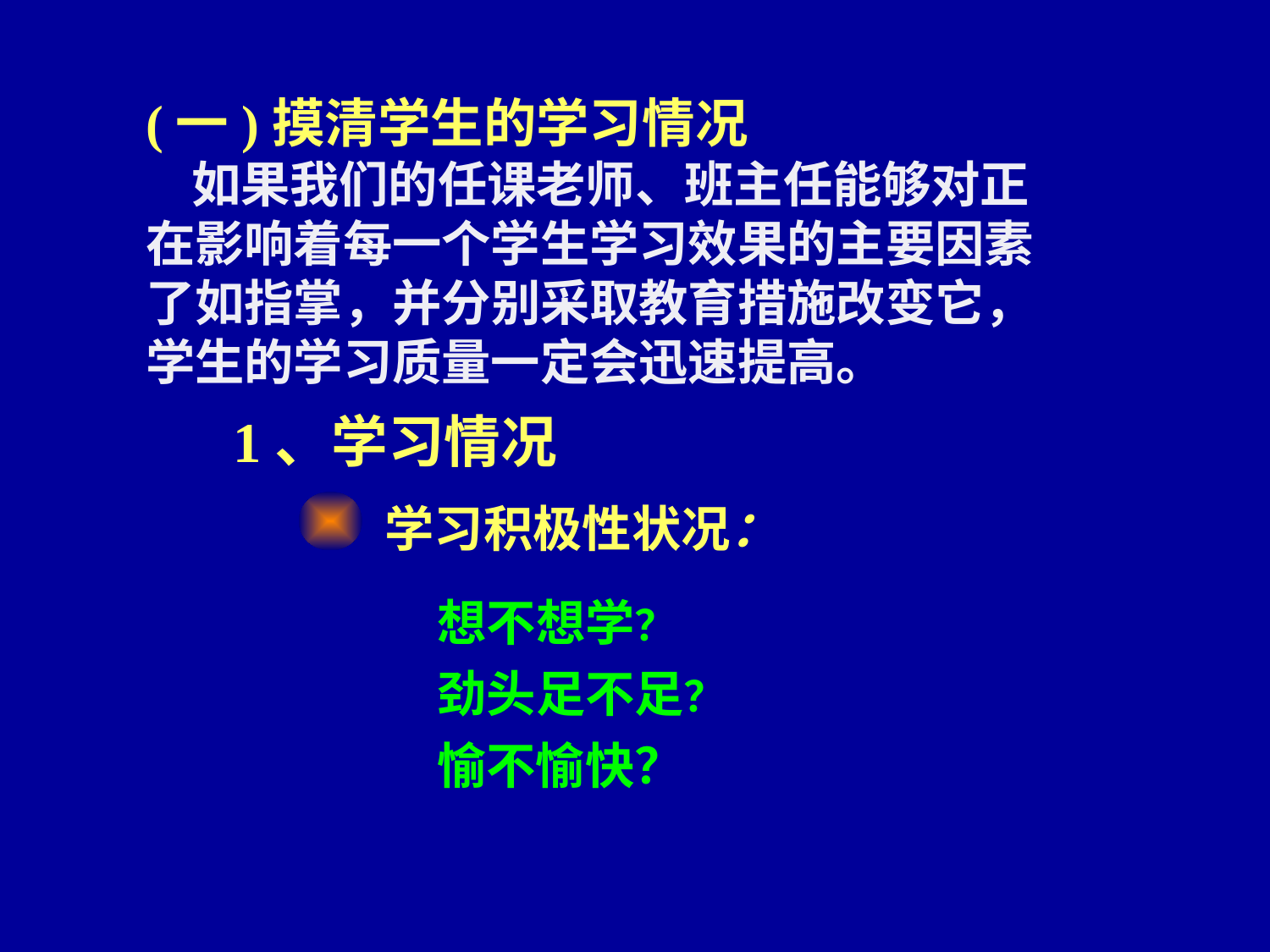

(一)摸清学生的学习情况
   如果我们的任课老师、班主任能够对正在影响着每一个学生学习效果的主要因素了如指掌，并分别采取教育措施改变它，学生的学习质量一定会迅速提高。
1、学习情况

学习积极性状况：
想不想学？
劲头足不足？
愉不愉快？